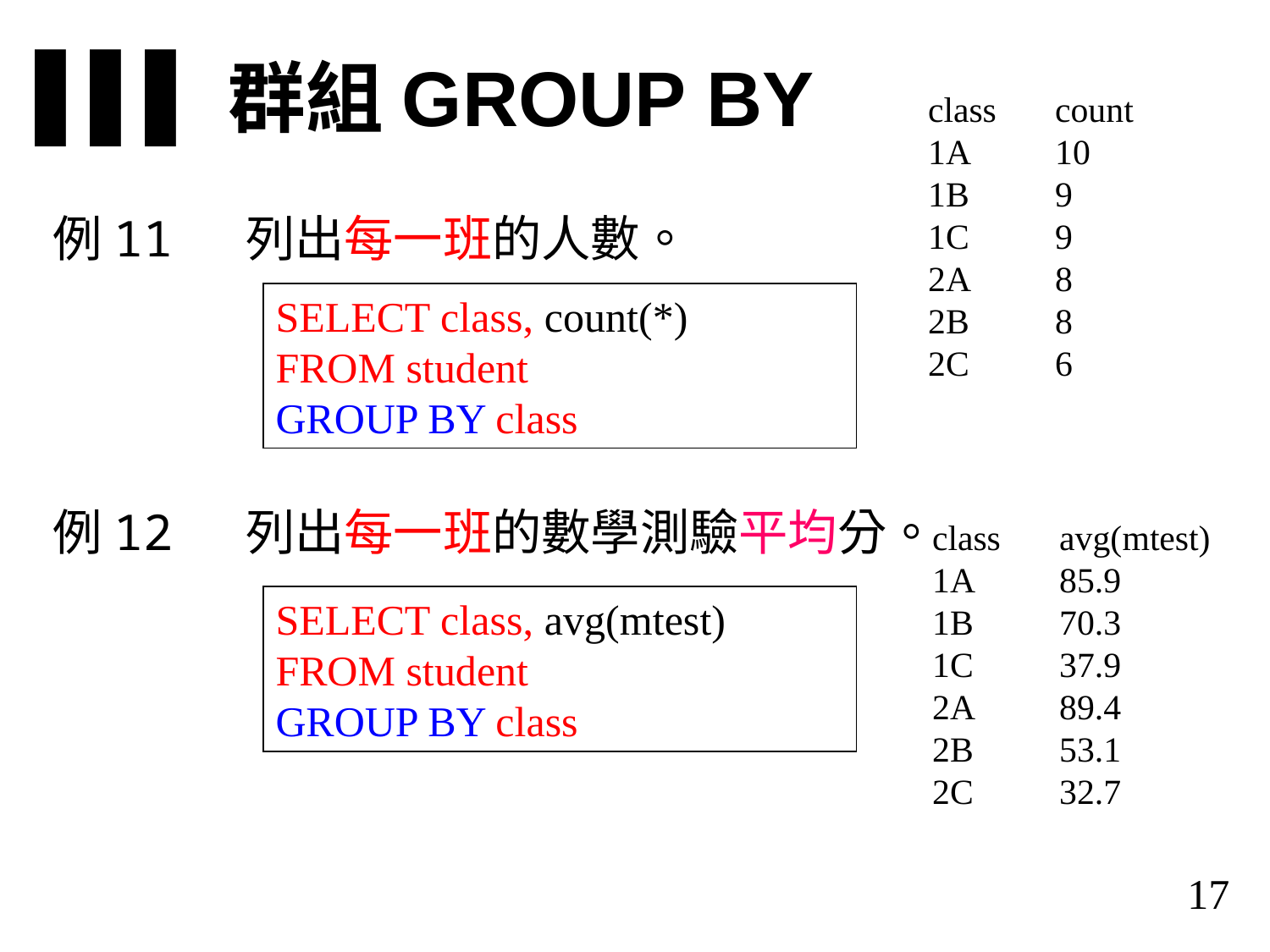

III
群組GROUP BY
class	count
1A	10
1B	9
1C	9
2A	8
2B	8
2C	6
例11	列出每一班的人數。
SELECT class, count(*)
FROM student
GROUP BY class
例12	列出每一班的數學測驗平均分。
class	avg(mtest)
1A	85.9
1B	70.3
1C	37.9
2A	89.4
2B	53.1
2C	32.7
SELECT class, avg(mtest)
FROM student
GROUP BY class
17